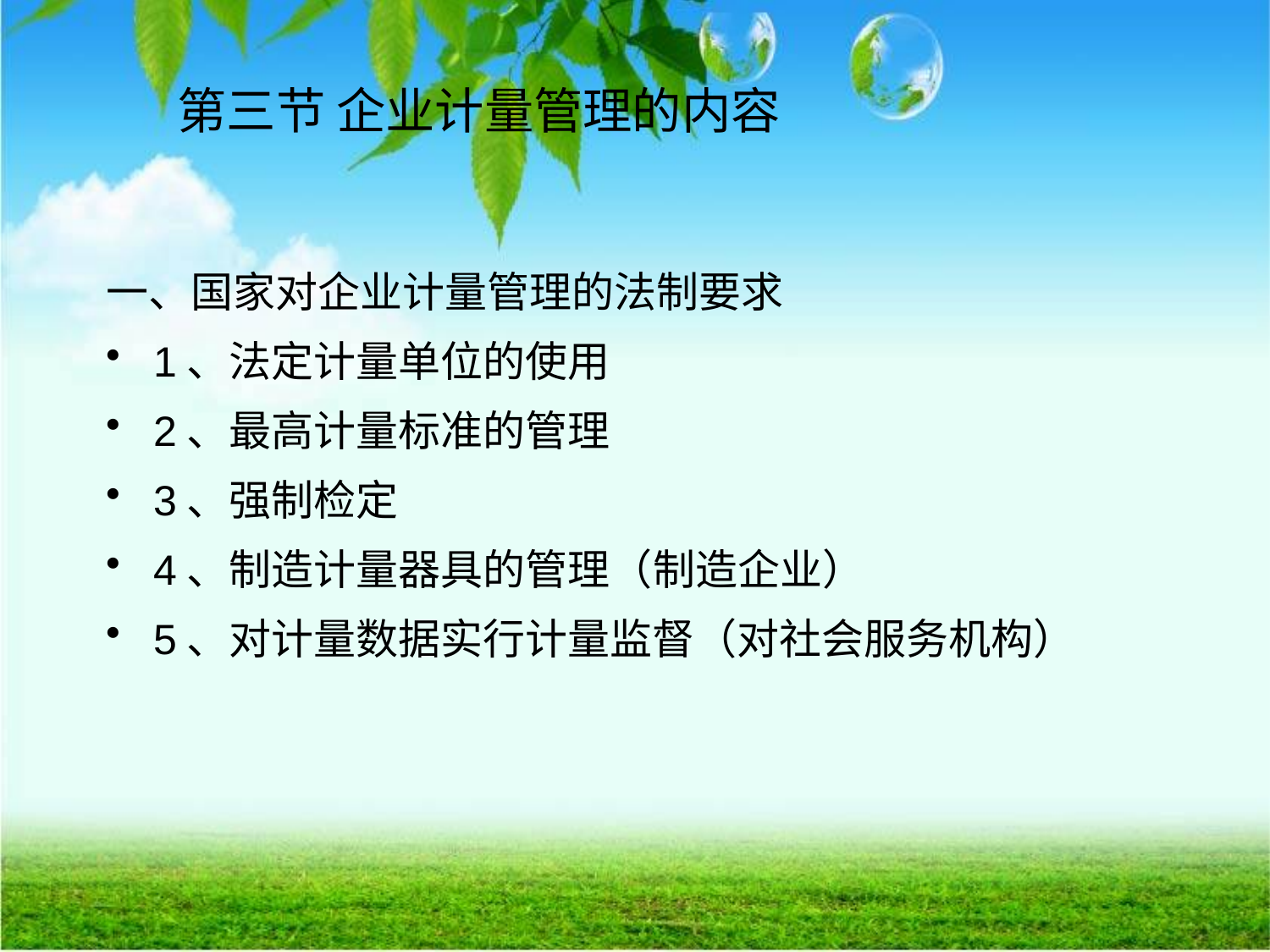

# 第三节 企业计量管理的内容
一、国家对企业计量管理的法制要求
1、法定计量单位的使用
2、最高计量标准的管理
3、强制检定
4、制造计量器具的管理（制造企业）
5、对计量数据实行计量监督（对社会服务机构）